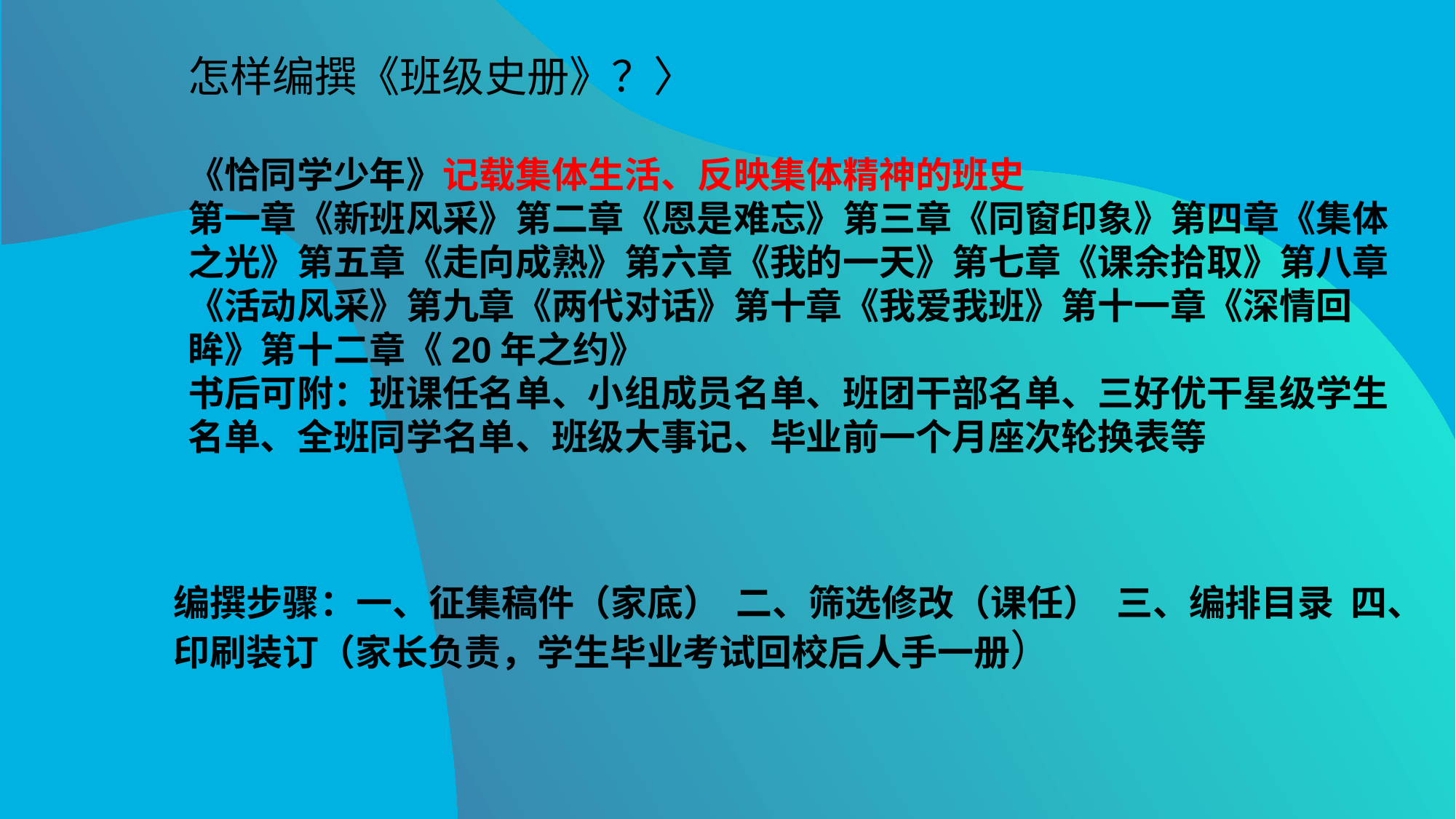

怎样编撰《班级史册》？〉

《恰同学少年》记载集体生活、反映集体精神的班史
第一章《新班风采》第二章《恩是难忘》第三章《同窗印象》第四章《集体之光》第五章《走向成熟》第六章《我的一天》第七章《课余拾取》第八章《活动风采》第九章《两代对话》第十章《我爱我班》第十一章《深情回眸》第十二章《20年之约》
书后可附：班课任名单、小组成员名单、班团干部名单、三好优干星级学生名单、全班同学名单、班级大事记、毕业前一个月座次轮换表等
编撰步骤：一、征集稿件（家底）  二、筛选修改（课任）  三、编排目录  四、印刷装订（家长负责，学生毕业考试回校后人手一册）